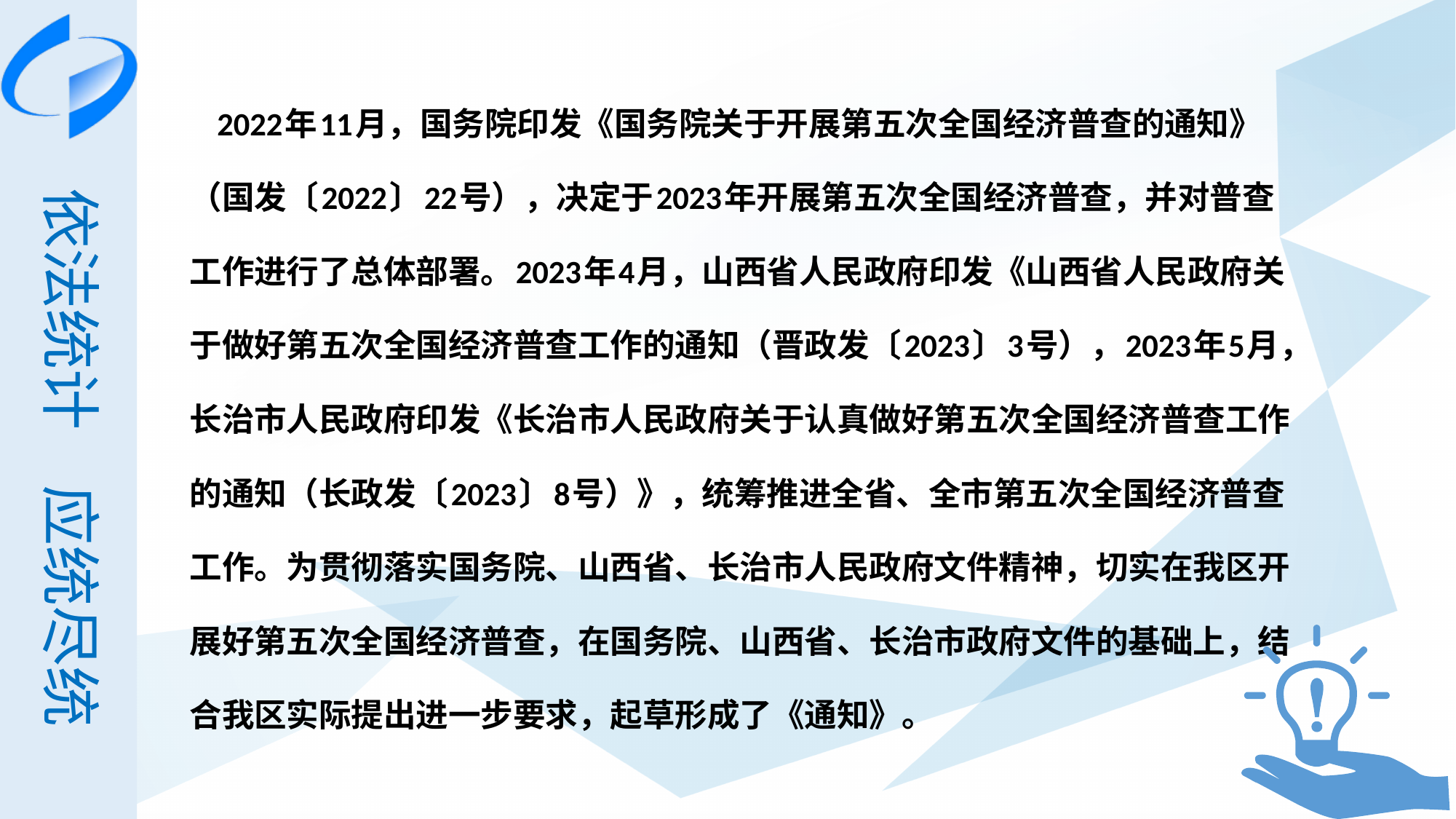

2022年11月，国务院印发《国务院关于开展第五次全国经济普查的通知》（国发〔2022〕22号），决定于2023年开展第五次全国经济普查，并对普查工作进行了总体部署。2023年4月，山西省人民政府印发《山西省人民政府关于做好第五次全国经济普查工作的通知（晋政发〔2023〕3号），2023年5月，长治市人民政府印发《长治市人民政府关于认真做好第五次全国经济普查工作的通知（长政发〔2023〕8号）》，统筹推进全省、全市第五次全国经济普查工作。为贯彻落实国务院、山西省、长治市人民政府文件精神，切实在我区开展好第五次全国经济普查，在国务院、山西省、长治市政府文件的基础上，结合我区实际提出进一步要求，起草形成了《通知》。